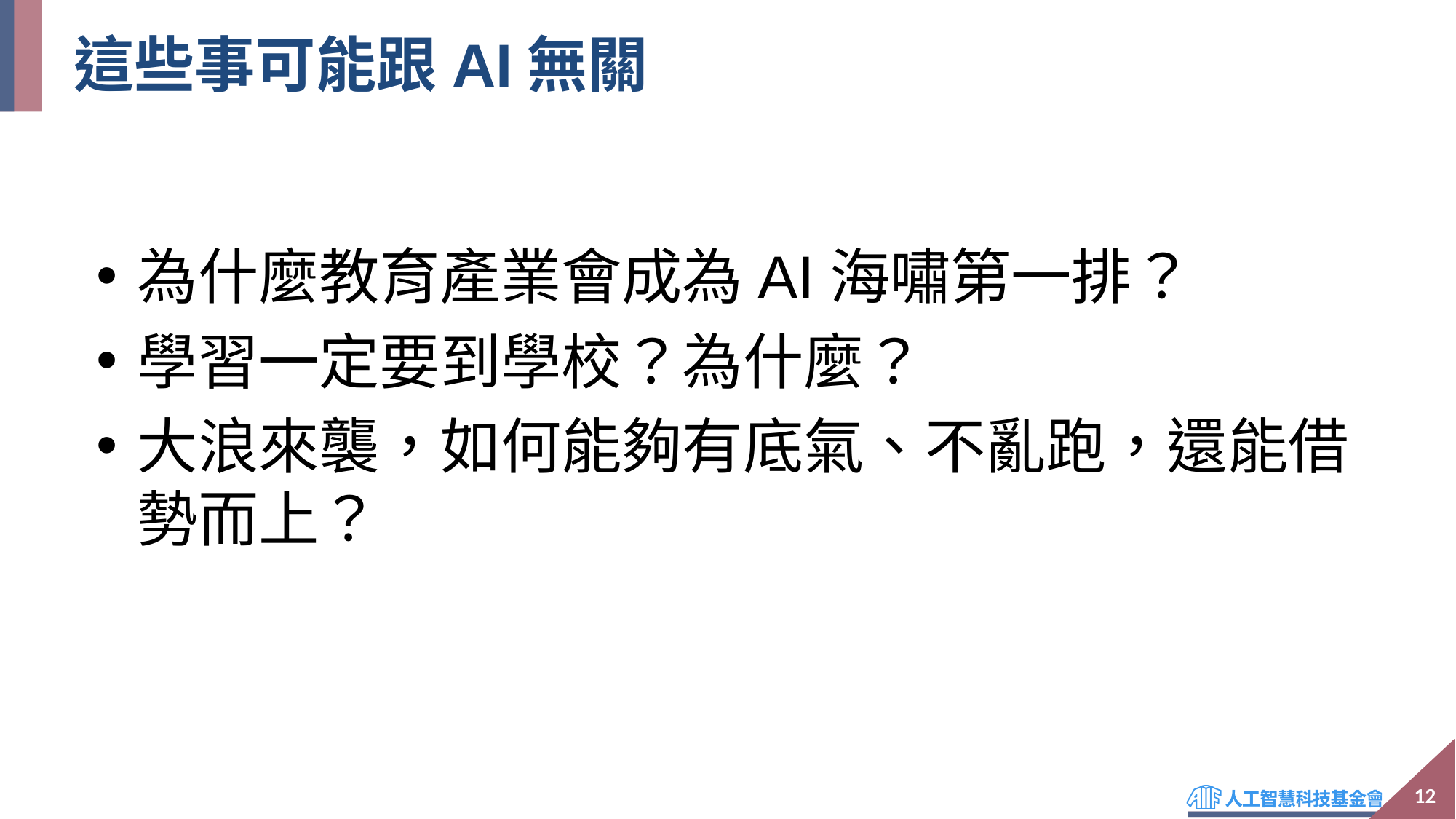

# 這些事可能跟AI無關
為什麼教育產業會成為AI海嘯第一排？
學習一定要到學校？為什麼？
大浪來襲，如何能夠有底氣、不亂跑，還能借勢而上？
12